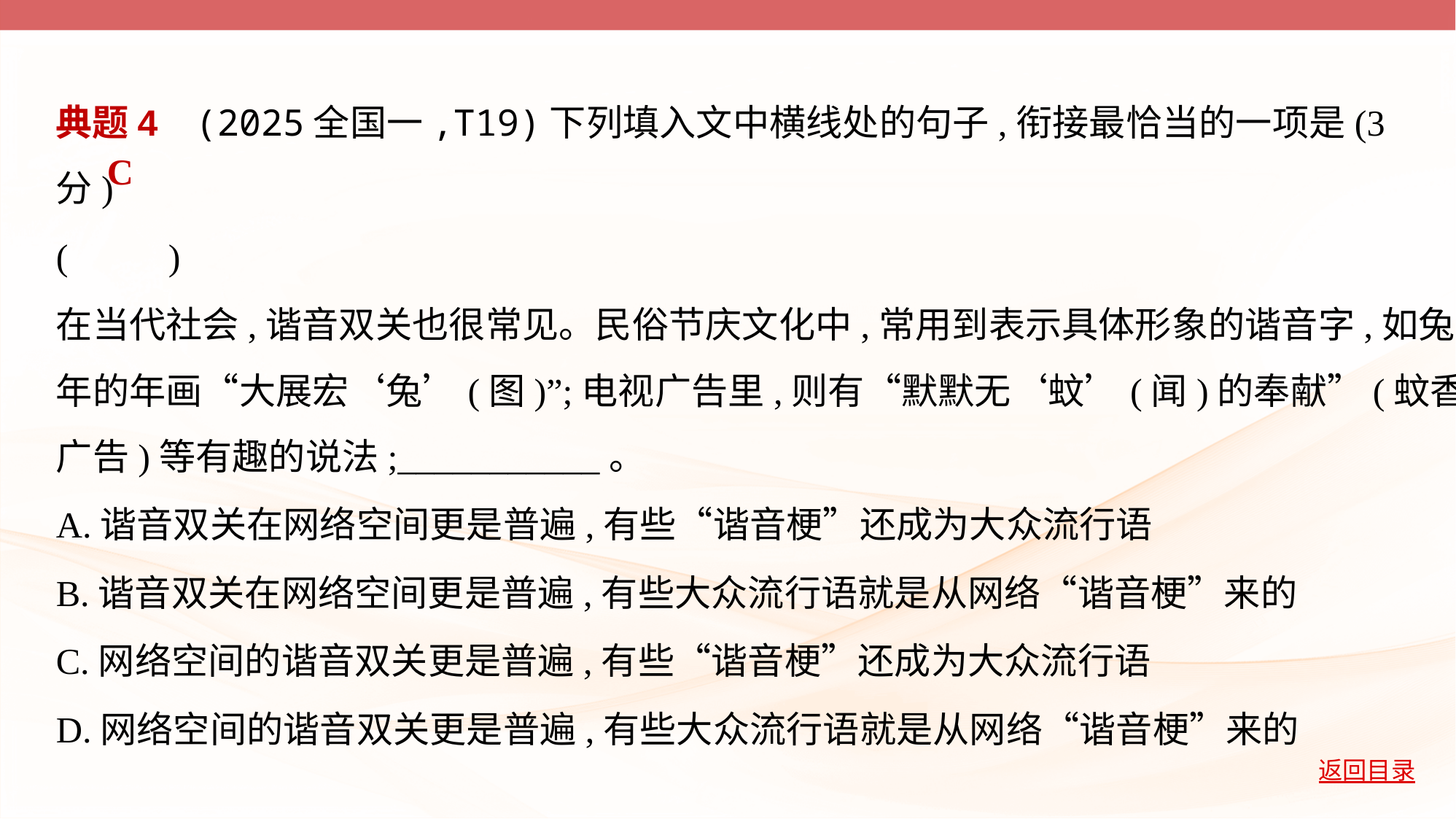

典题4    (2025全国一,T19)下列填入文中横线处的句子,衔接最恰当的一项是(3分)
(           )
在当代社会,谐音双关也很常见。民俗节庆文化中,常用到表示具体形象的谐音字,如兔
年的年画“大展宏‘兔’(图)”;电视广告里,则有“默默无‘蚊’(闻)的奉献”(蚊香
广告)等有趣的说法;___________。
A.谐音双关在网络空间更是普遍,有些“谐音梗”还成为大众流行语
B.谐音双关在网络空间更是普遍,有些大众流行语就是从网络“谐音梗”来的
C.网络空间的谐音双关更是普遍,有些“谐音梗”还成为大众流行语
D.网络空间的谐音双关更是普遍,有些大众流行语就是从网络“谐音梗”来的
C